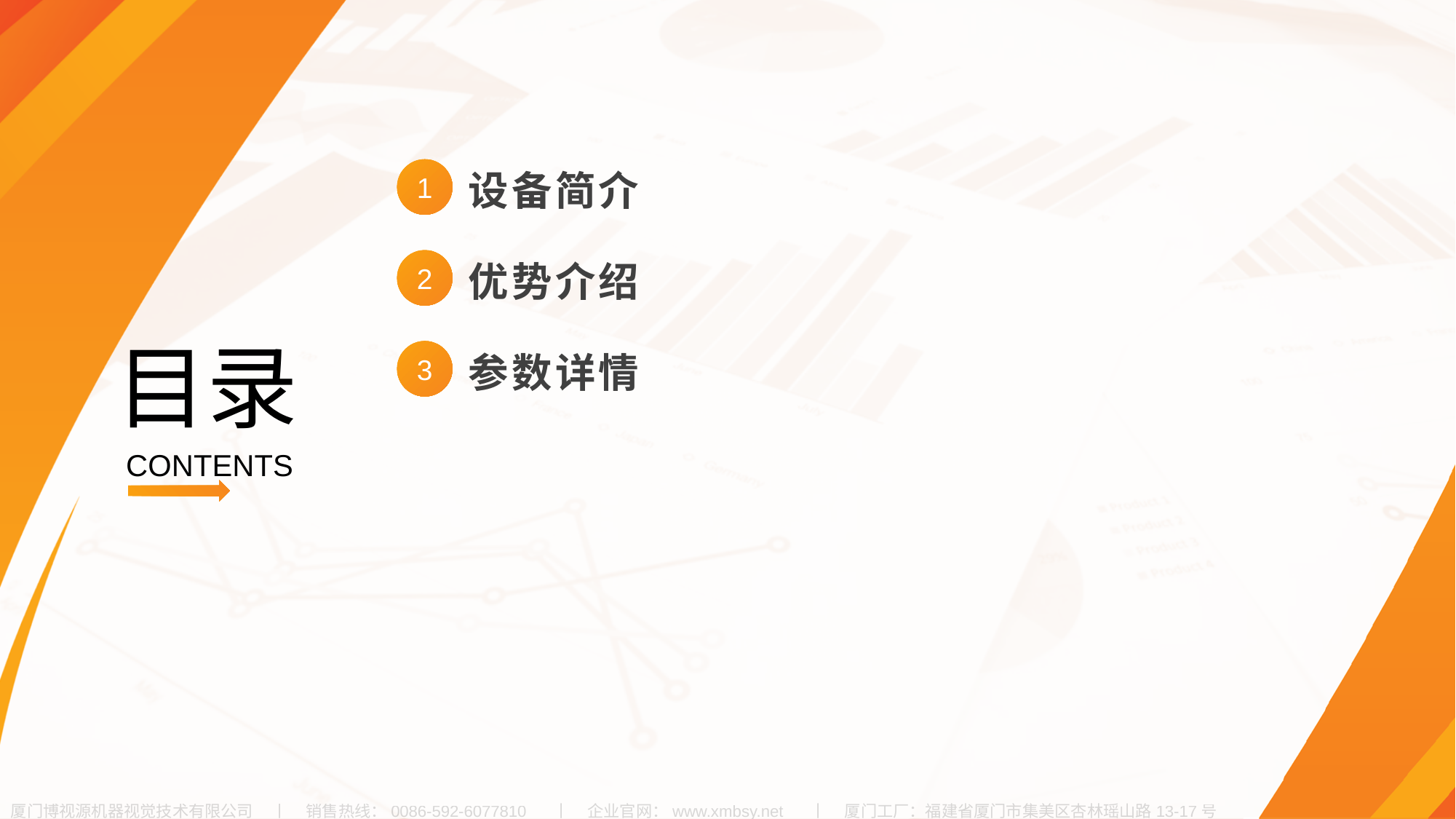

设备简介
1
优势介绍
2
目录
CONTENTS

参数详情
3